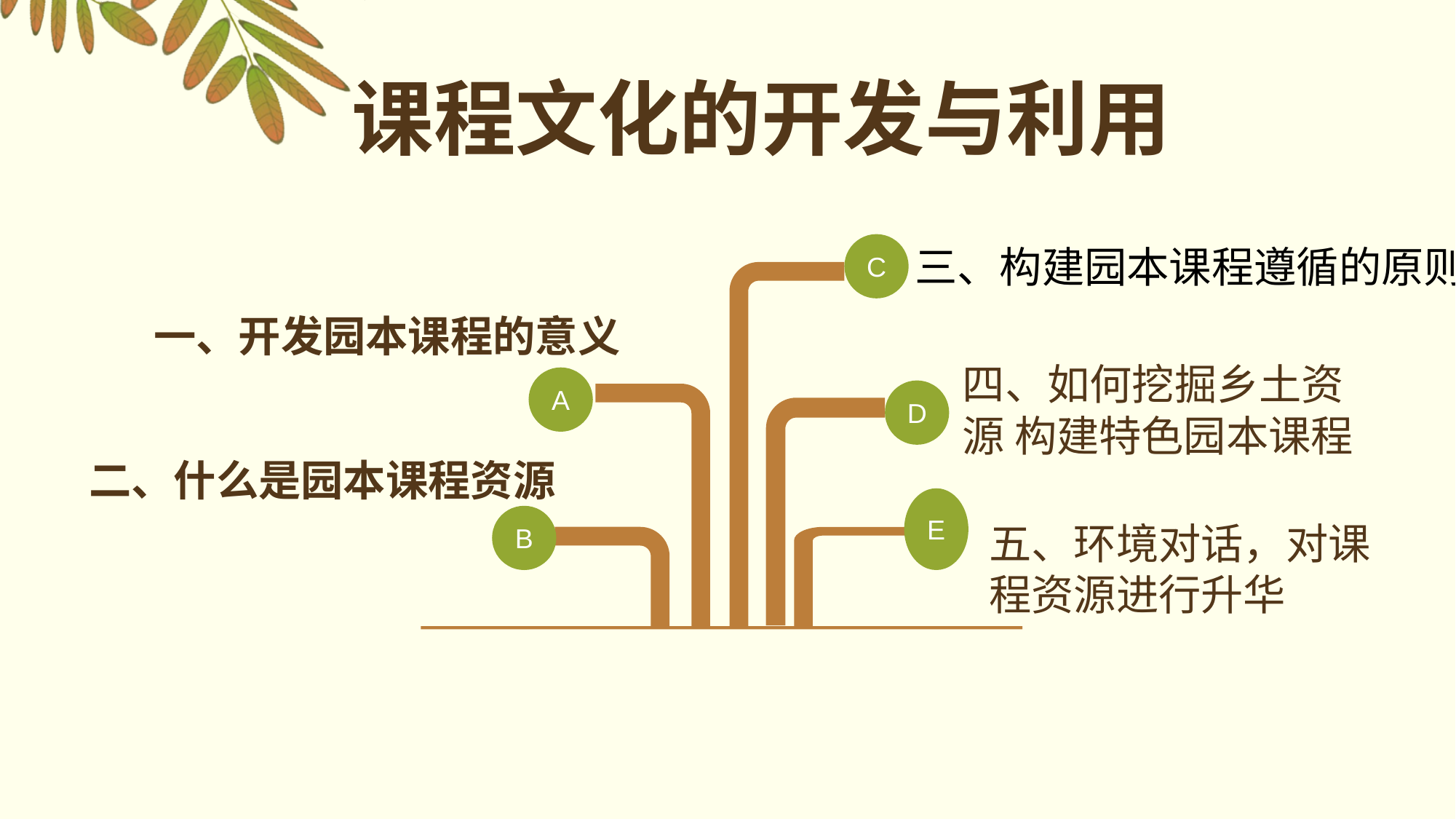

课程文化的开发与利用
C
三、构建园本课程遵循的原则

一、开发园本课程的意义
四、如何挖掘乡土资源 构建特色园本课程
A
D

二、什么是园本课程资源

E
B
五、环境对话，对课程资源进行升华